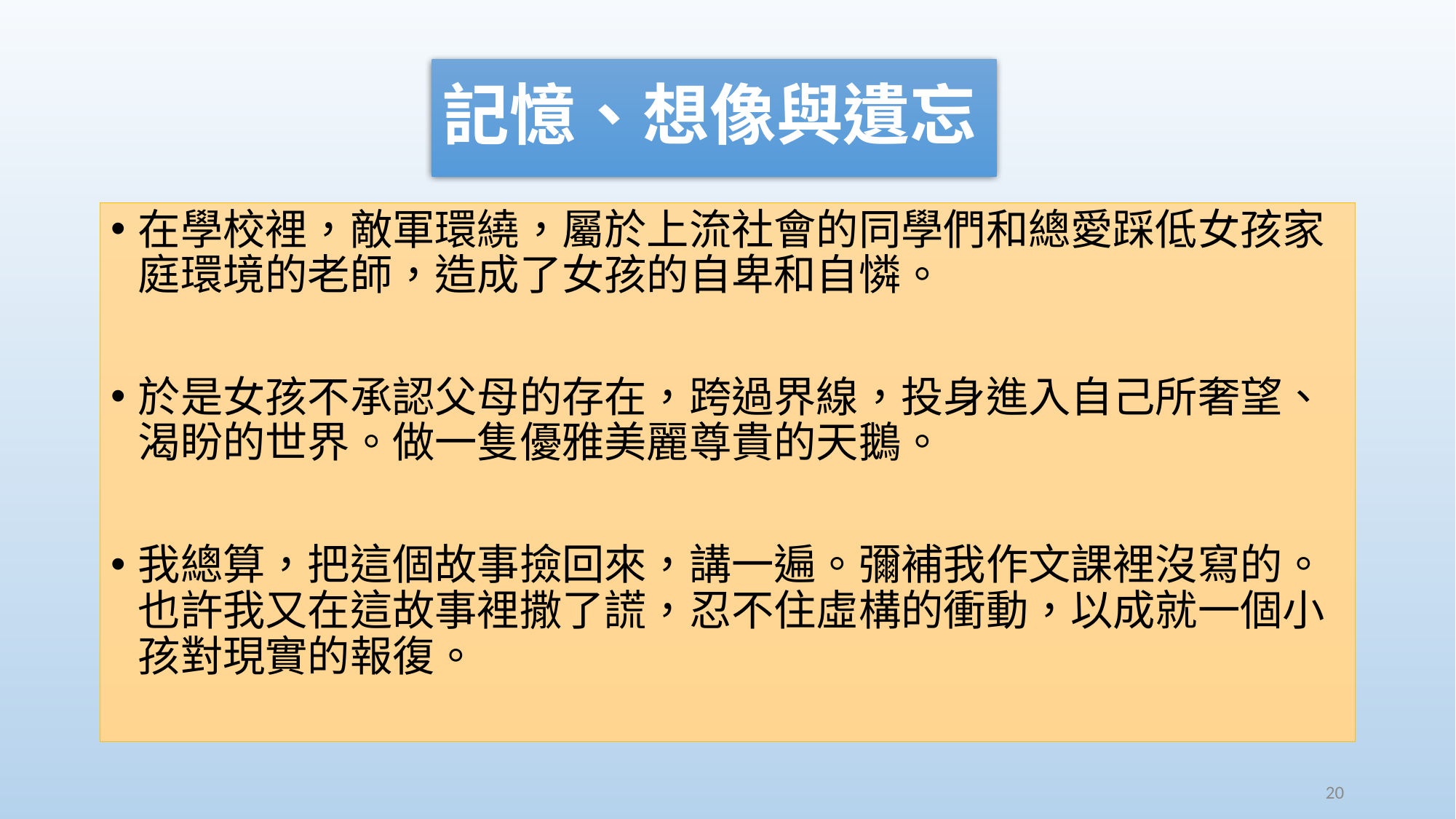

# 記憶、想像與遺忘
在學校裡，敵軍環繞，屬於上流社會的同學們和總愛踩低女孩家庭環境的老師，造成了女孩的自卑和自憐。

於是女孩不承認父母的存在，跨過界線，投身進入自己所奢望、渴盼的世界。做一隻優雅美麗尊貴的天鵝。

我總算，把這個故事撿回來，講一遍。彌補我作文課裡沒寫的。也許我又在這故事裡撒了謊，忍不住虛構的衝動，以成就一個小孩對現實的報復。

20